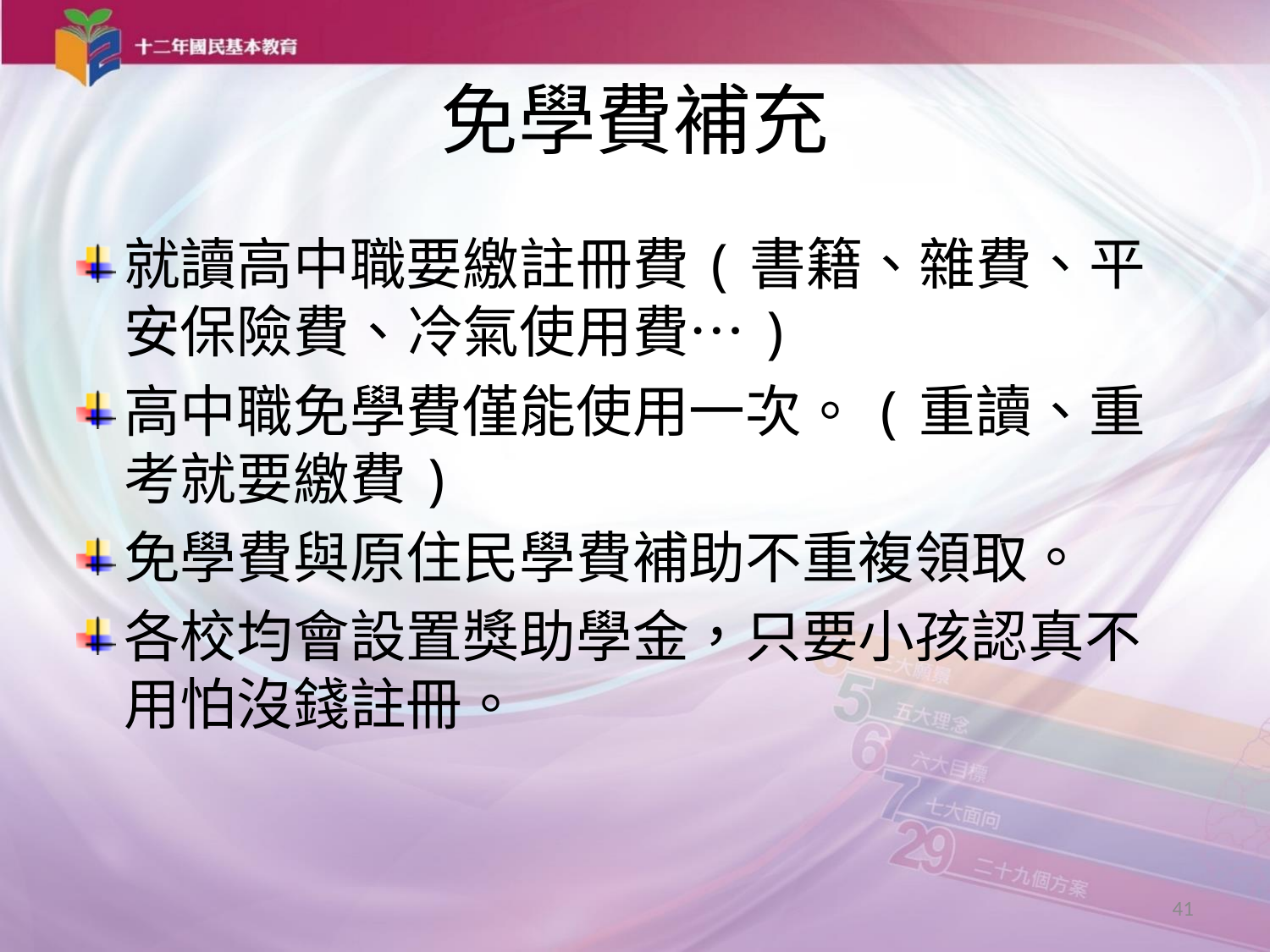

# 免學費補充
就讀高中職要繳註冊費(書籍、雜費、平安保險費、冷氣使用費…)
高中職免學費僅能使用一次。(重讀、重考就要繳費)
免學費與原住民學費補助不重複領取。
各校均會設置獎助學金，只要小孩認真不用怕沒錢註冊。
41